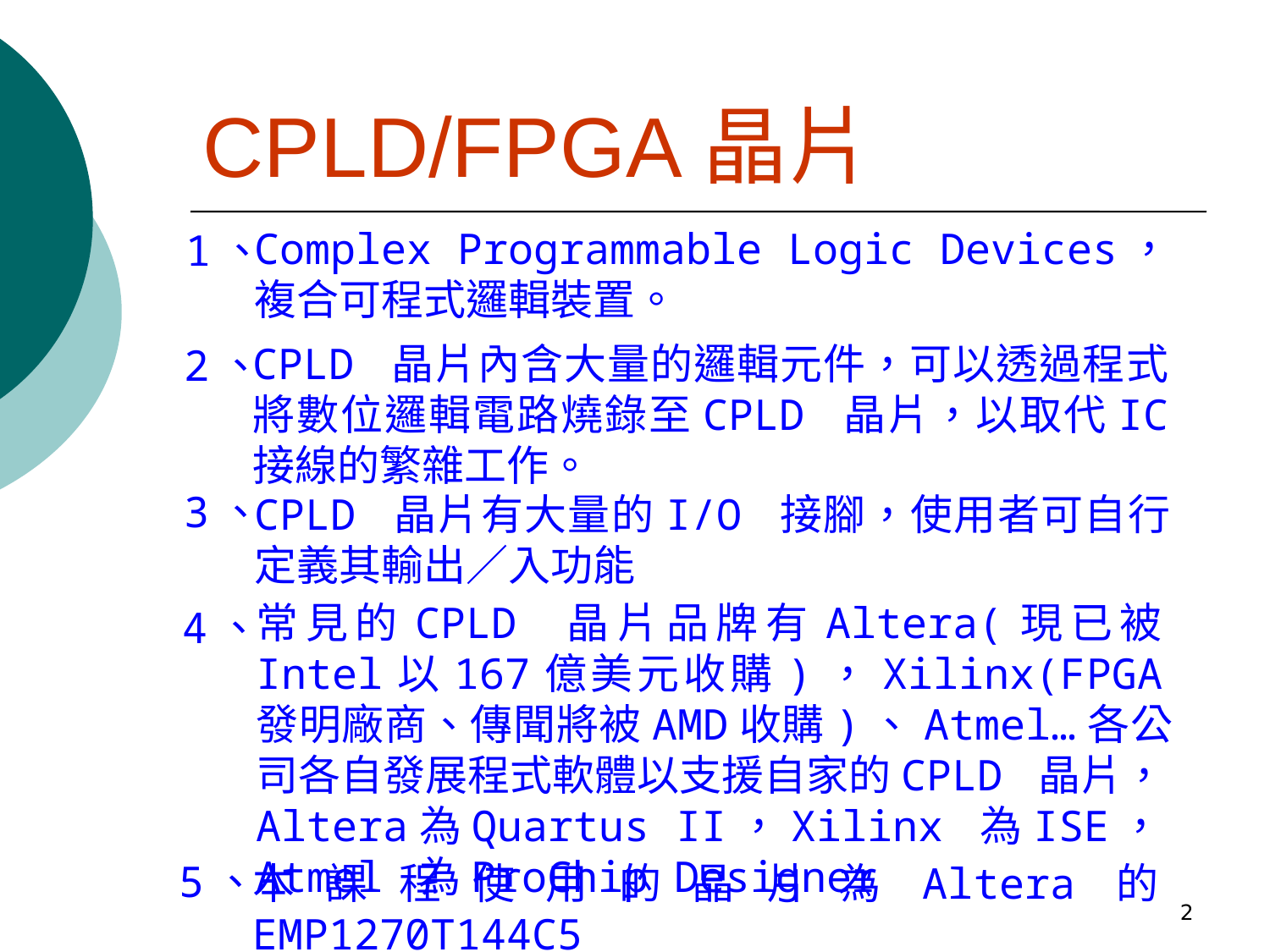

# CPLD/FPGA晶片
Complex Programmable Logic Devices，複合可程式邏輯裝置。
1、
CPLD 晶片內含大量的邏輯元件，可以透過程式將數位邏輯電路燒錄至CPLD 晶片，以取代IC 接線的繁雜工作。
2、
3、
CPLD 晶片有大量的I/O 接腳，使用者可自行定義其輸出／入功能
常見的CPLD 晶片品牌有Altera(現已被Intel以167億美元收購)，Xilinx(FPGA發明廠商、傳聞將被AMD收購)、Atmel…各公司各自發展程式軟體以支援自家的CPLD 晶片，Altera為Quartus II，Xilinx 為ISE，Atmel 為ProChip Designer
4、
5、
本課程使用的晶片為Altera的EMP1270T144C5
2